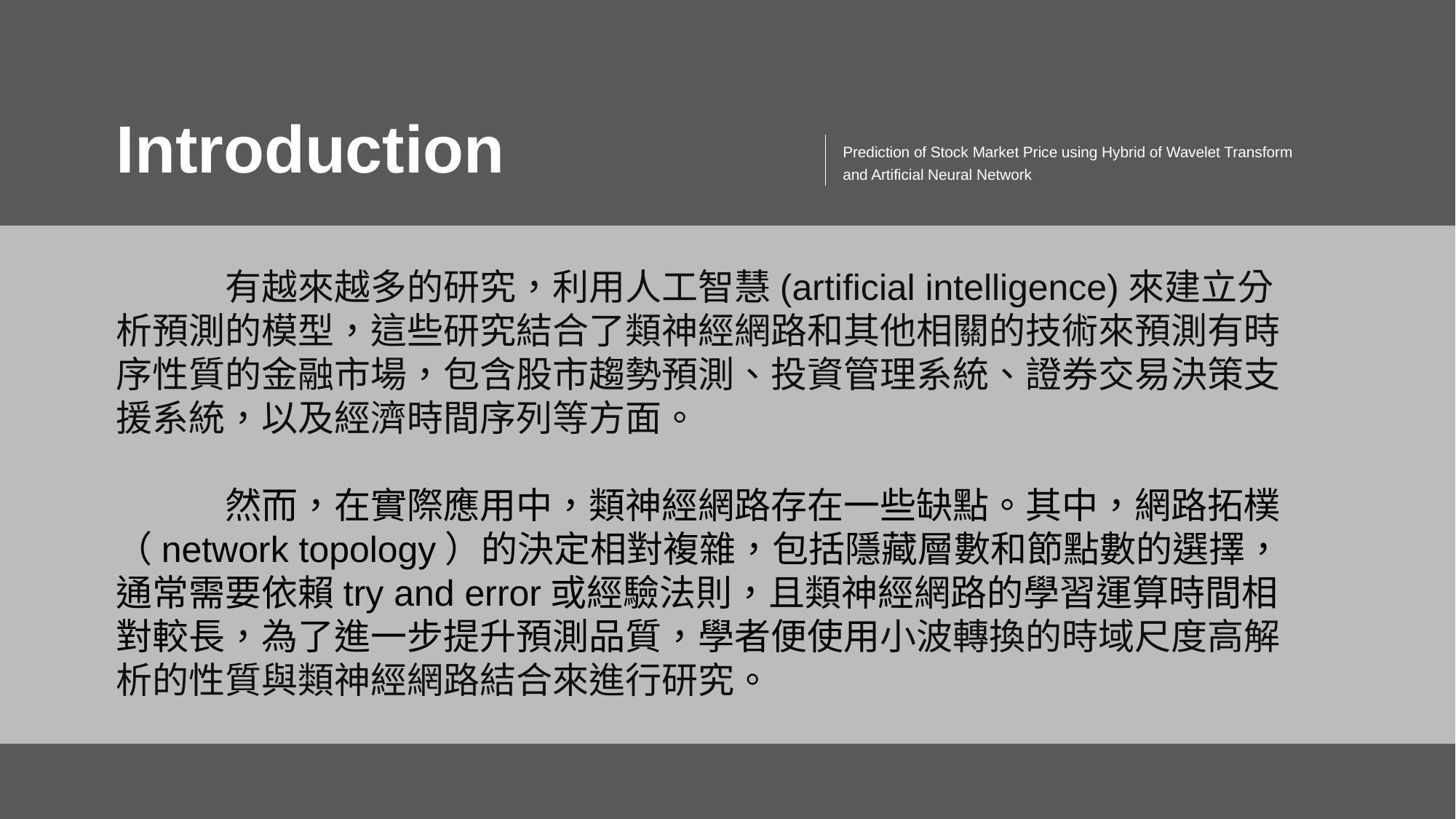

Introduction
Prediction of Stock Market Price using Hybrid of Wavelet Transform and Artificial Neural Network

	有越來越多的研究，利用人工智慧(artificial intelligence)來建立分析預測的模型，這些研究結合了類神經網路和其他相關的技術來預測有時序性質的金融市場，包含股市趨勢預測、投資管理系統、證券交易決策支援系統，以及經濟時間序列等方面。

	然而，在實際應用中，類神經網路存在一些缺點。其中，網路拓樸（network topology）的決定相對複雜，包括隱藏層數和節點數的選擇，通常需要依賴try and error或經驗法則，且類神經網路的學習運算時間相對較長，為了進一步提升預測品質，學者便使用小波轉換的時域尺度高解析的性質與類神經網路結合來進行研究。